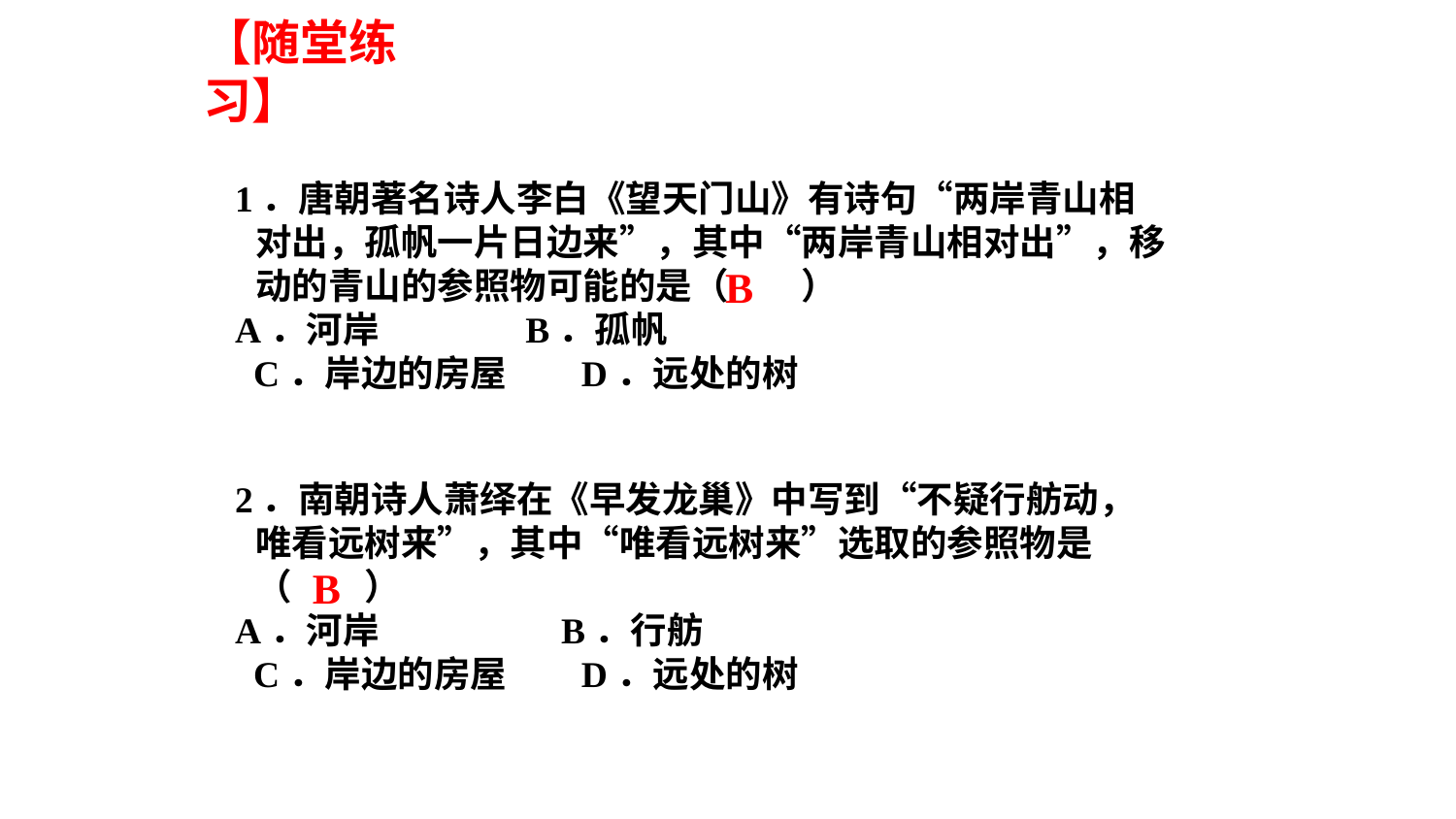

【随堂练习】
1．唐朝著名诗人李白《望天门山》有诗句“两岸青山相对出，孤帆一片日边来”，其中“两岸青山相对出”，移动的青山的参照物可能的是（　　）
A．河岸	              B．孤帆
  C．岸边的房屋        D．远处的树
B
2．南朝诗人萧绎在《早发龙巢》中写到“不疑行舫动，唯看远树来”，其中“唯看远树来”选取的参照物是（　　）
A．河岸                     B．行舫
  C．岸边的房屋        D．远处的树
B